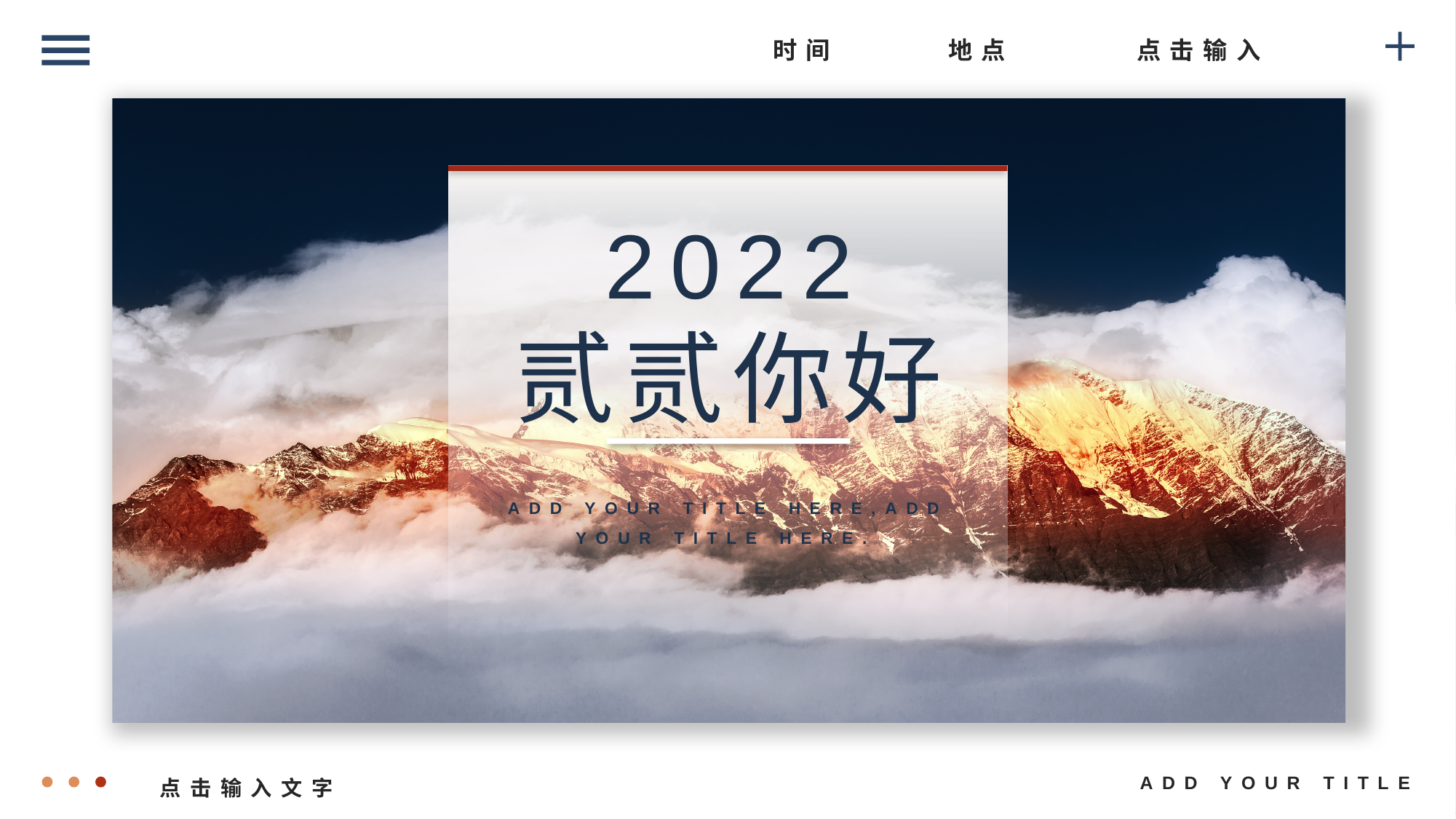

时间
地点
点击输入

点击输入文字
ADD YOUR TITLE

2022
贰贰你好

ADD YOUR TITLE HERE,ADD YOUR TITLE HERE.